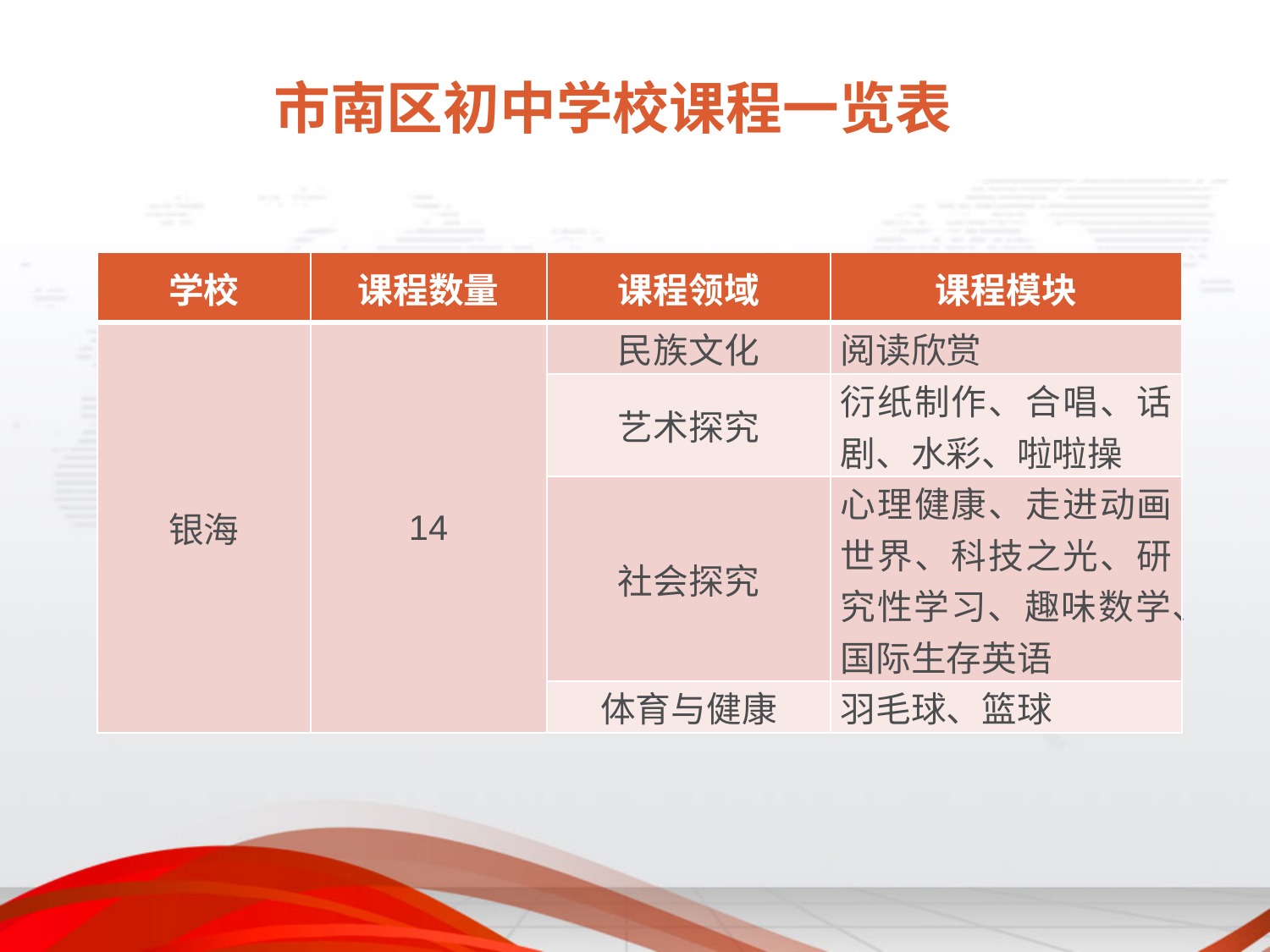

# 市南区初中学校课程一览表
| 学校 | 课程数量 | 课程领域 | 课程模块 |
| --- | --- | --- | --- |
| 银海 | 14 | 民族文化 | 阅读欣赏 |
|  |  | 艺术探究 | 衍纸制作、合唱、话剧、水彩、啦啦操 |
|  |  | 社会探究 | 心理健康、走进动画世界、科技之光、研究性学习、趣味数学、国际生存英语 |
|  |  | 体育与健康 | 羽毛球、篮球 |